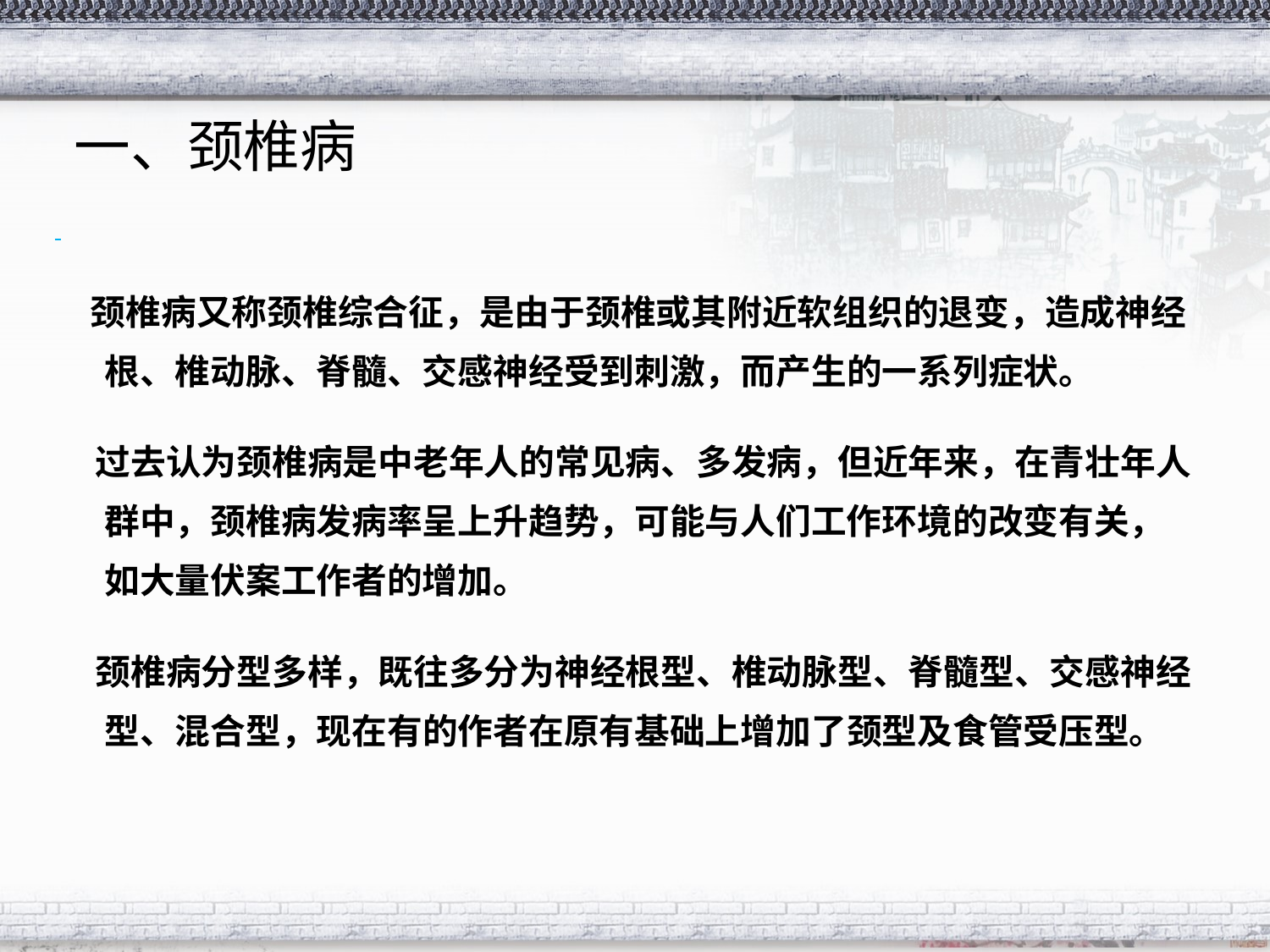

# 一、颈椎病

    颈椎病又称颈椎综合征，是由于颈椎或其附近软组织的退变，造成神经根、椎动脉、脊髓、交感神经受到刺激，而产生的一系列症状。
    过去认为颈椎病是中老年人的常见病、多发病，但近年来，在青壮年人群中，颈椎病发病率呈上升趋势，可能与人们工作环境的改变有关，如大量伏案工作者的增加。
    颈椎病分型多样，既往多分为神经根型、椎动脉型、脊髓型、交感神经型、混合型，现在有的作者在原有基础上增加了颈型及食管受压型。